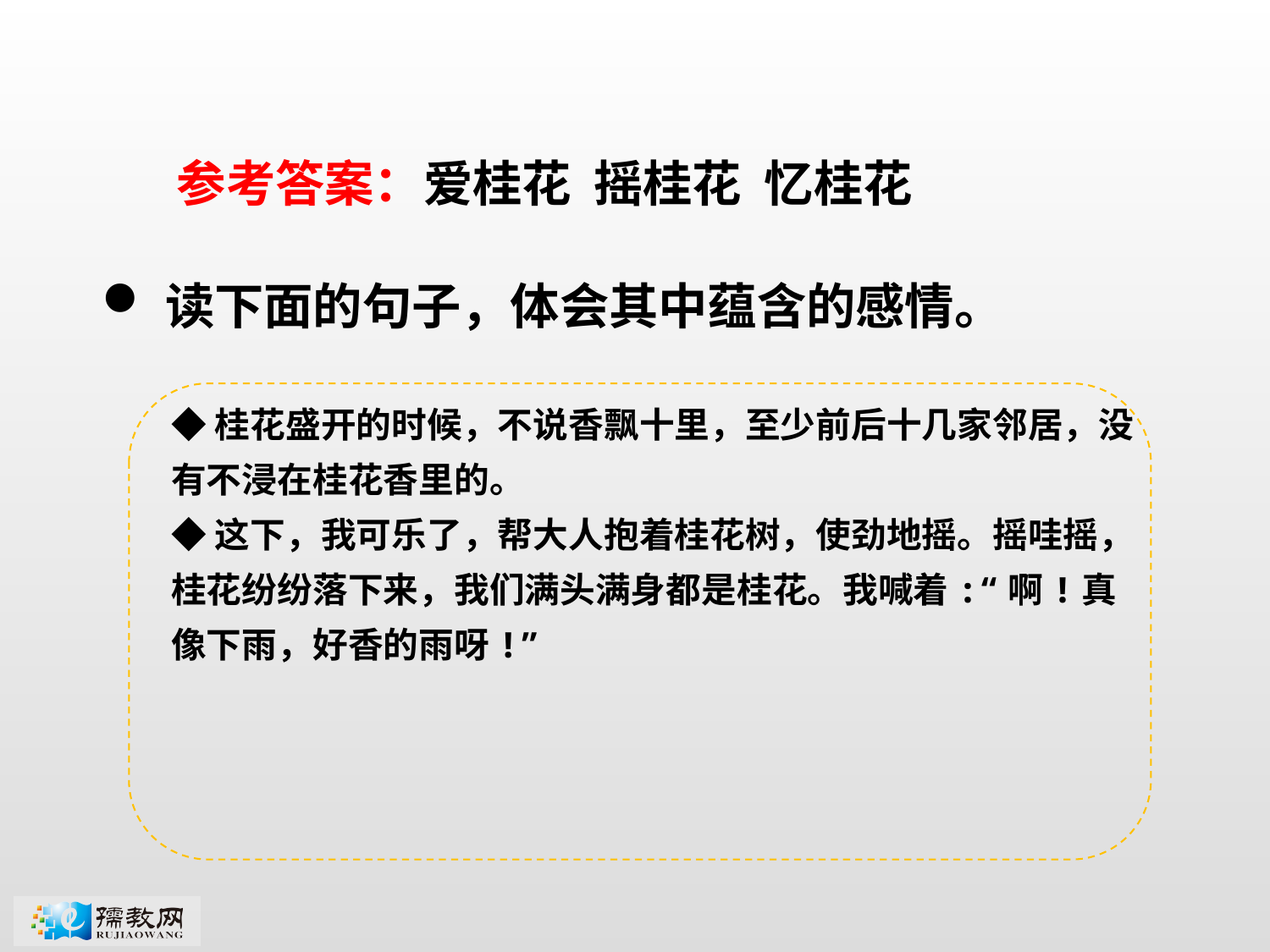

参考答案：爱桂花  摇桂花  忆桂花
读下面的句子，体会其中蕴含的感情。

◆桂花盛开的时候，不说香飘十里，至少前后十几家邻居，没有不浸在桂花香里的。
◆这下，我可乐了，帮大人抱着桂花树，使劲地摇。摇哇摇，桂花纷纷落下来，我们满头满身都是桂花。我喊着:“啊!真像下雨，好香的雨呀!”